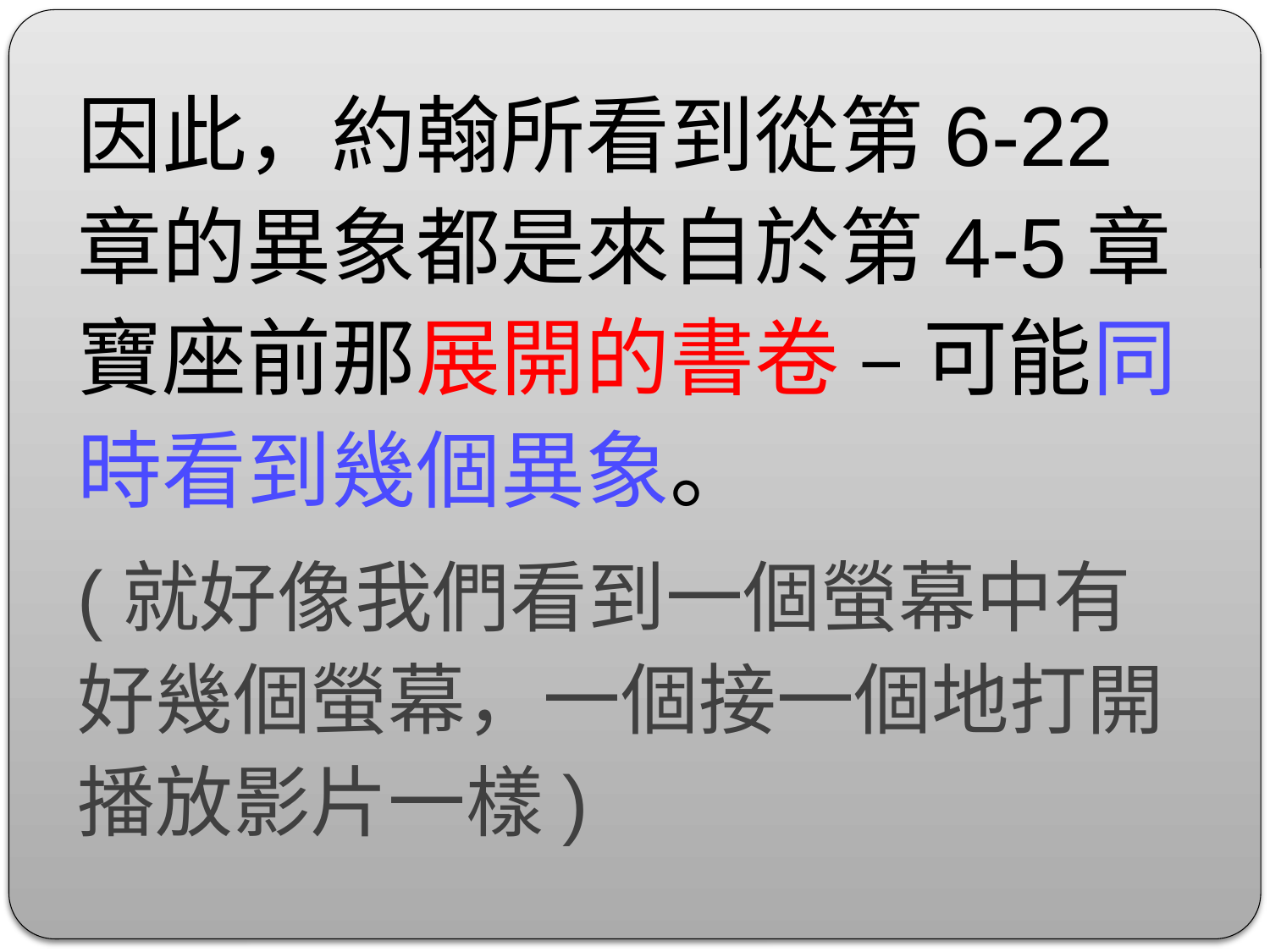

因此，約翰所看到從第6-22章的異象都是來自於第4-5章寶座前那展開的書卷 – 可能同時看到幾個異象。
(就好像我們看到一個螢幕中有好幾個螢幕，一個接一個地打開播放影片一樣)